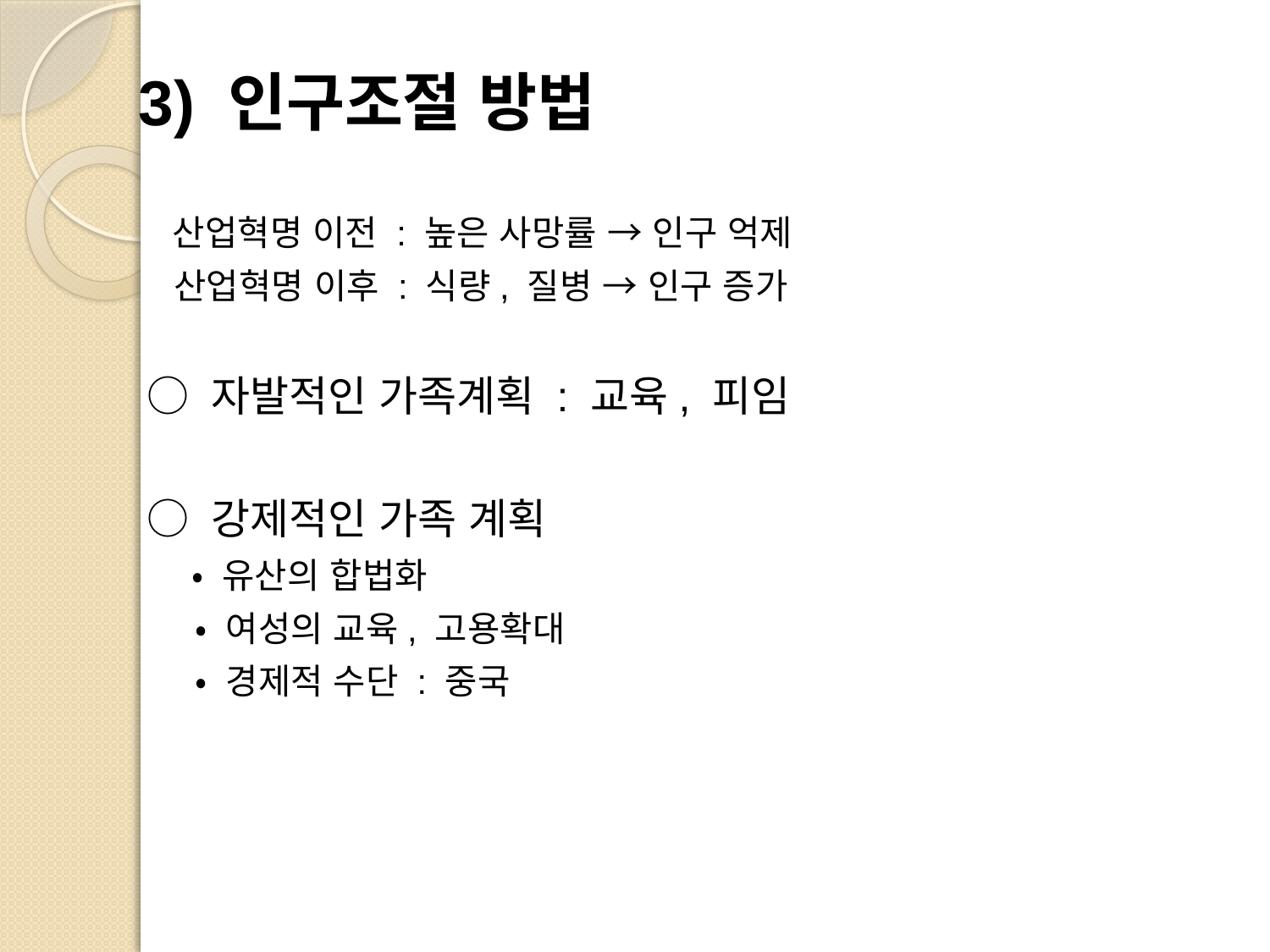

3) 인구조절 방법

          산업혁명 이전 : 높은 사망률 → 인구 억제
         산업혁명 이후 : 식량, 질병 → 인구 증가

      ○ 자발적인 가족계획 : 교육, 피임

        ○ 강제적인 가족 계획
             • 유산의 합법화
            • 여성의 교육, 고용확대
            • 경제적 수단 : 중국